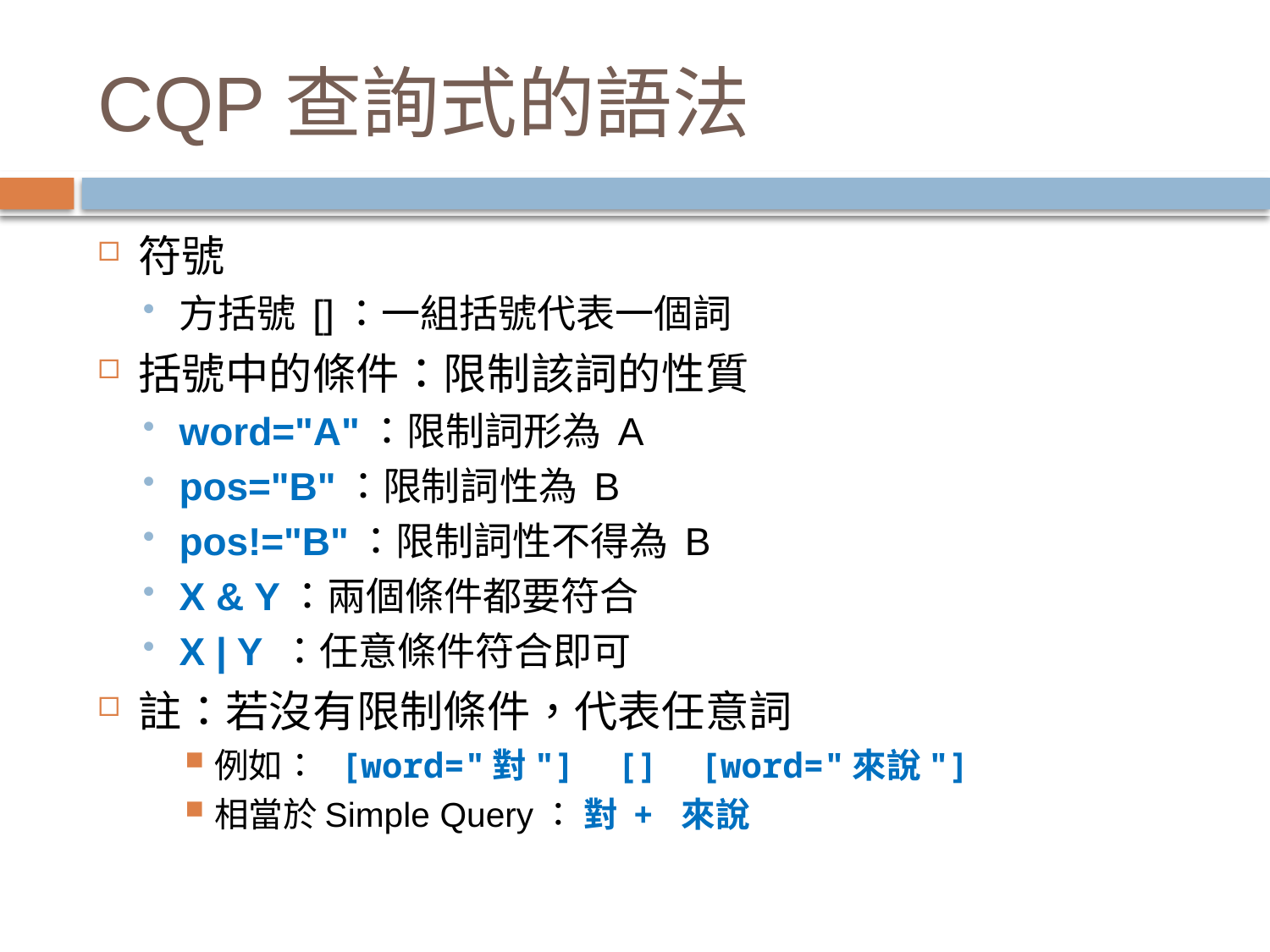

# CQP查詢式的語法
符號
方括號 []：一組括號代表一個詞
括號中的條件：限制該詞的性質
word="A"：限制詞形為 A
pos="B"：限制詞性為 B
pos!="B"：限制詞性不得為 B
X & Y：兩個條件都要符合
X | Y ：任意條件符合即可
註：若沒有限制條件，代表任意詞
例如：  [word="對"]  []  [word="來說"]
相當於Simple Query： 對 + 來說